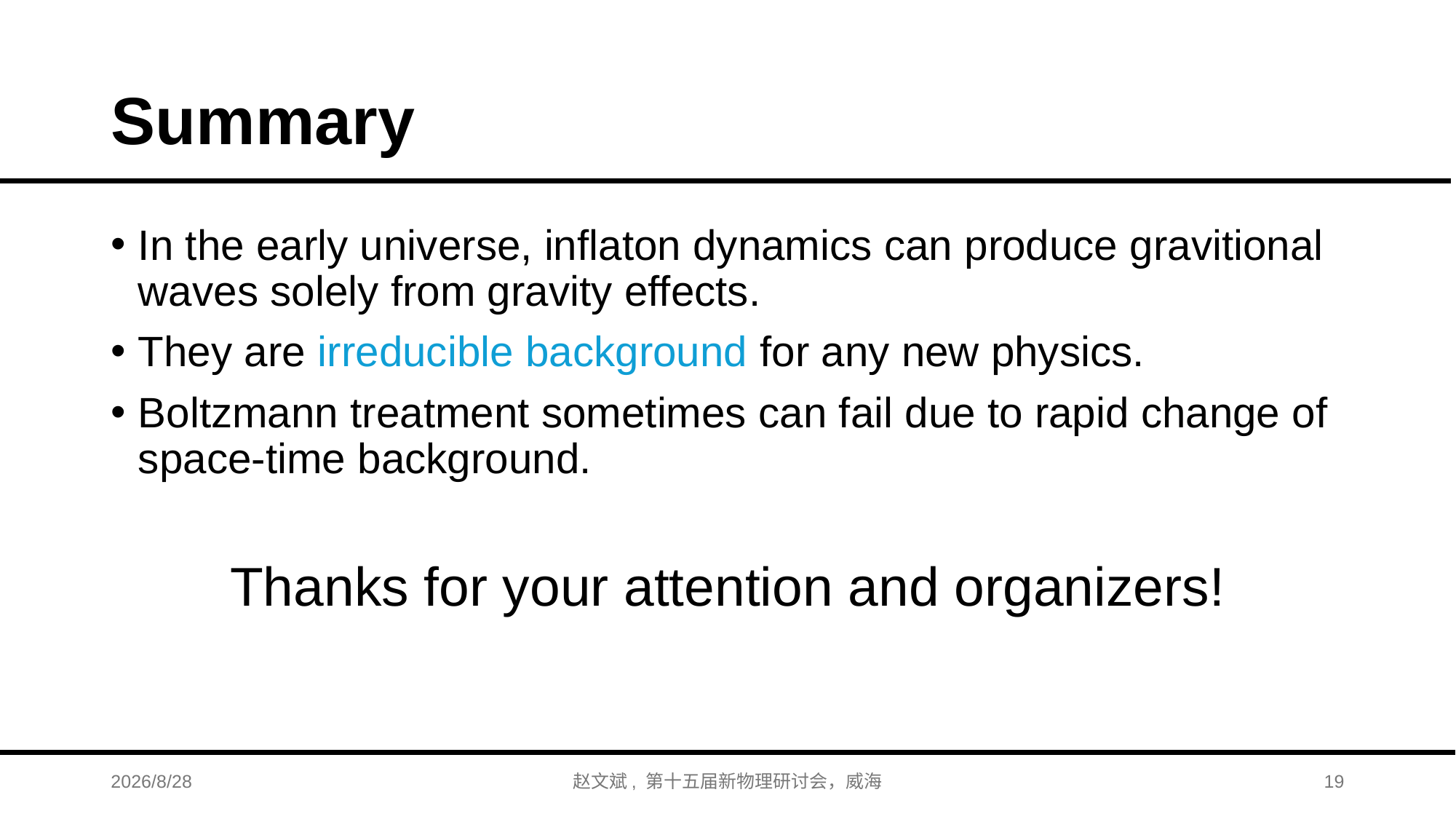

# Summary
In the early universe, inflaton dynamics can produce gravitional waves solely from gravity effects.
They are irreducible background for any new physics.
Boltzmann treatment sometimes can fail due to rapid change of space-time background.

Thanks for your attention and organizers!
2026/8/28
赵文斌, 第十五届新物理研讨会，威海
19